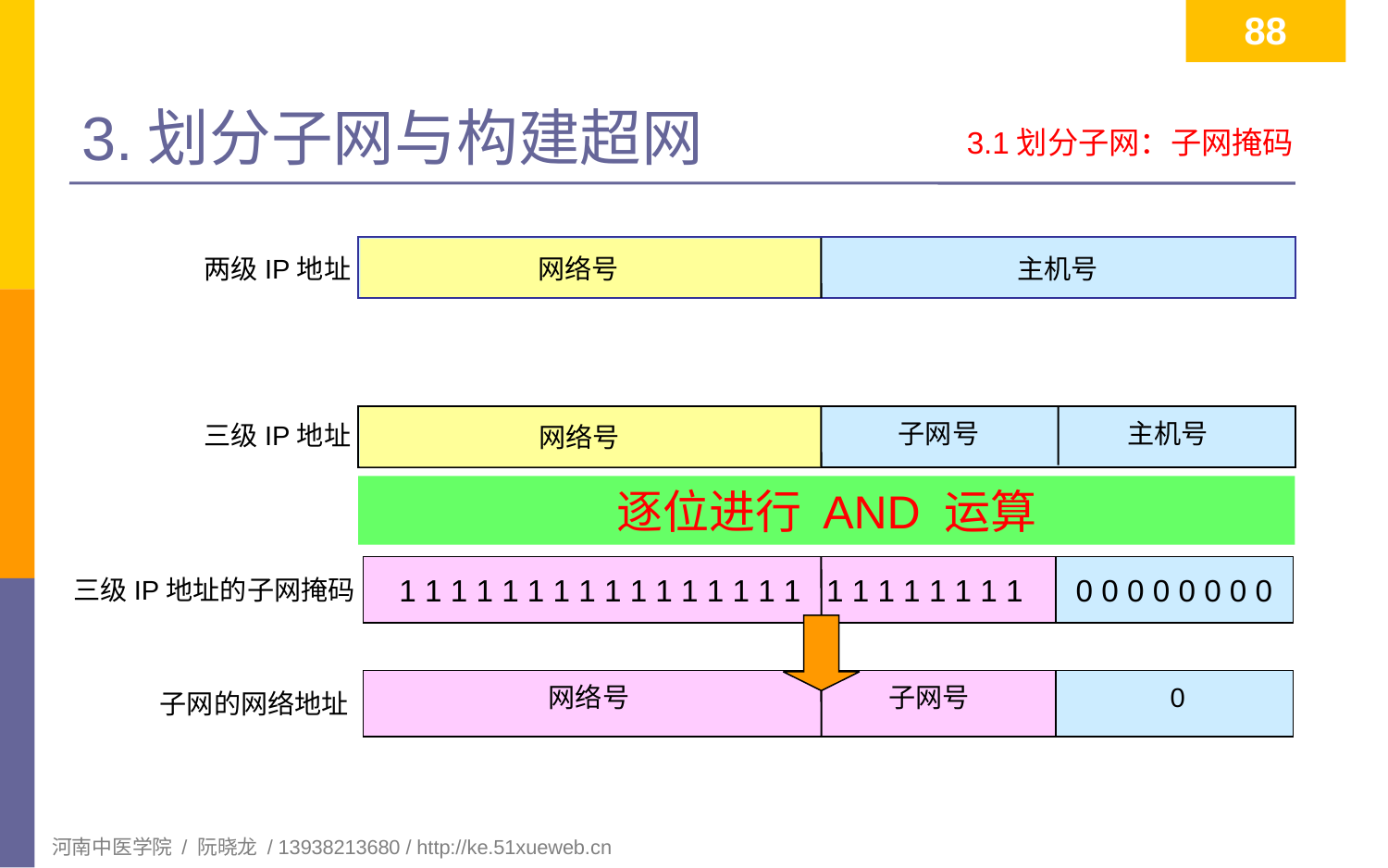

88
# 3.划分子网与构建超网
3.1划分子网：子网掩码

两级IP地址
网络号
主机号

子网号
主机号
三级IP地址
网络号

1 1 1 1 1 1 1 1 1 1 1 1 1 1 1 1   1 1 1 1 1 1 1 1
0 0 0 0 0 0 0 0
三级IP地址的子网掩码

网络号
子网号
0
子网的网络地址
逐位进行 AND 运算